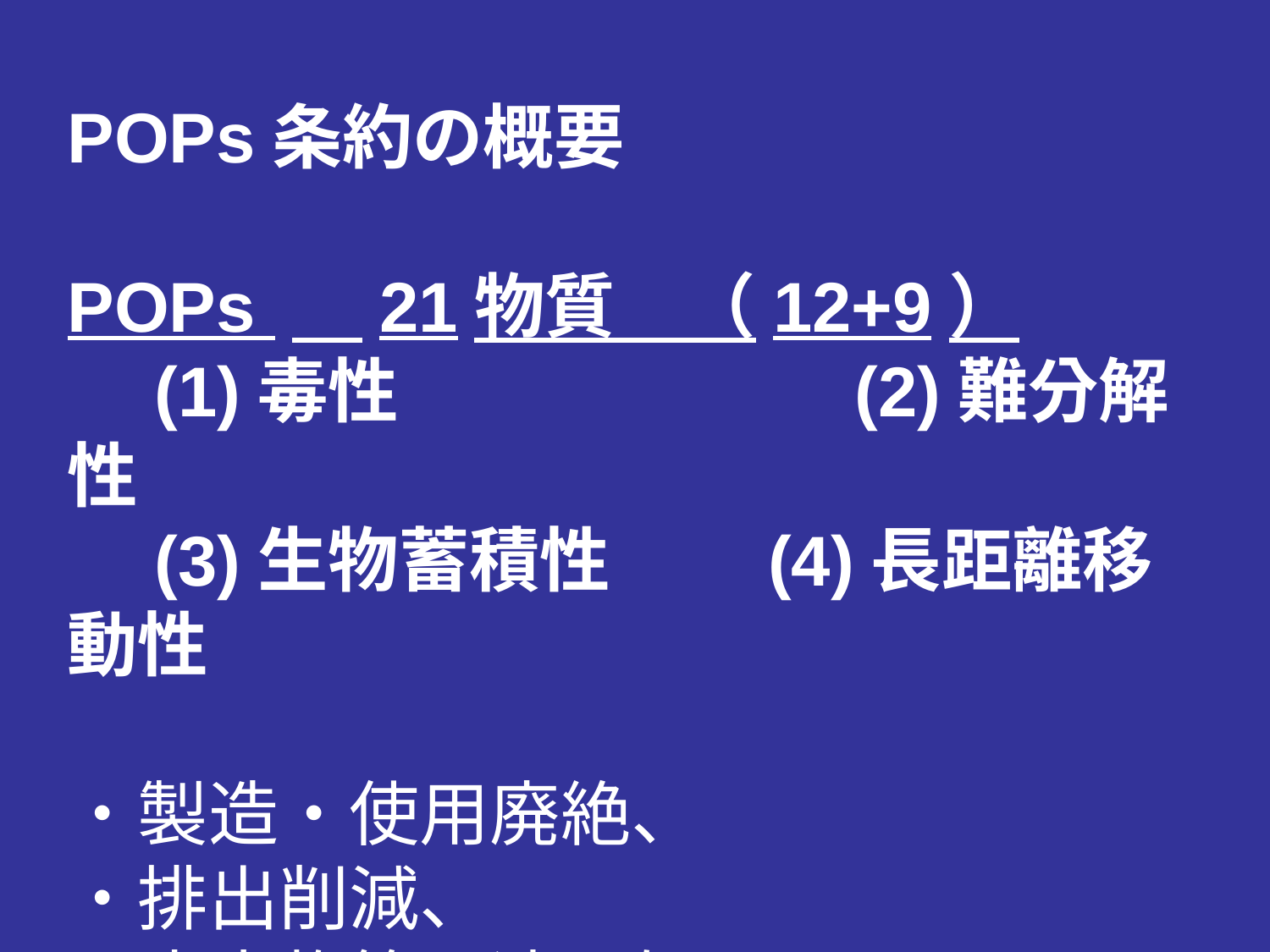

POPs条約の概要

POPs 　21物質　（12+9）
　(1)毒性　　　　　 　(2)難分解性
　(3)生物蓄積性　　(4)長距離移動性

・製造・使用廃絶、
・排出削減、
・廃棄物等の適正処理